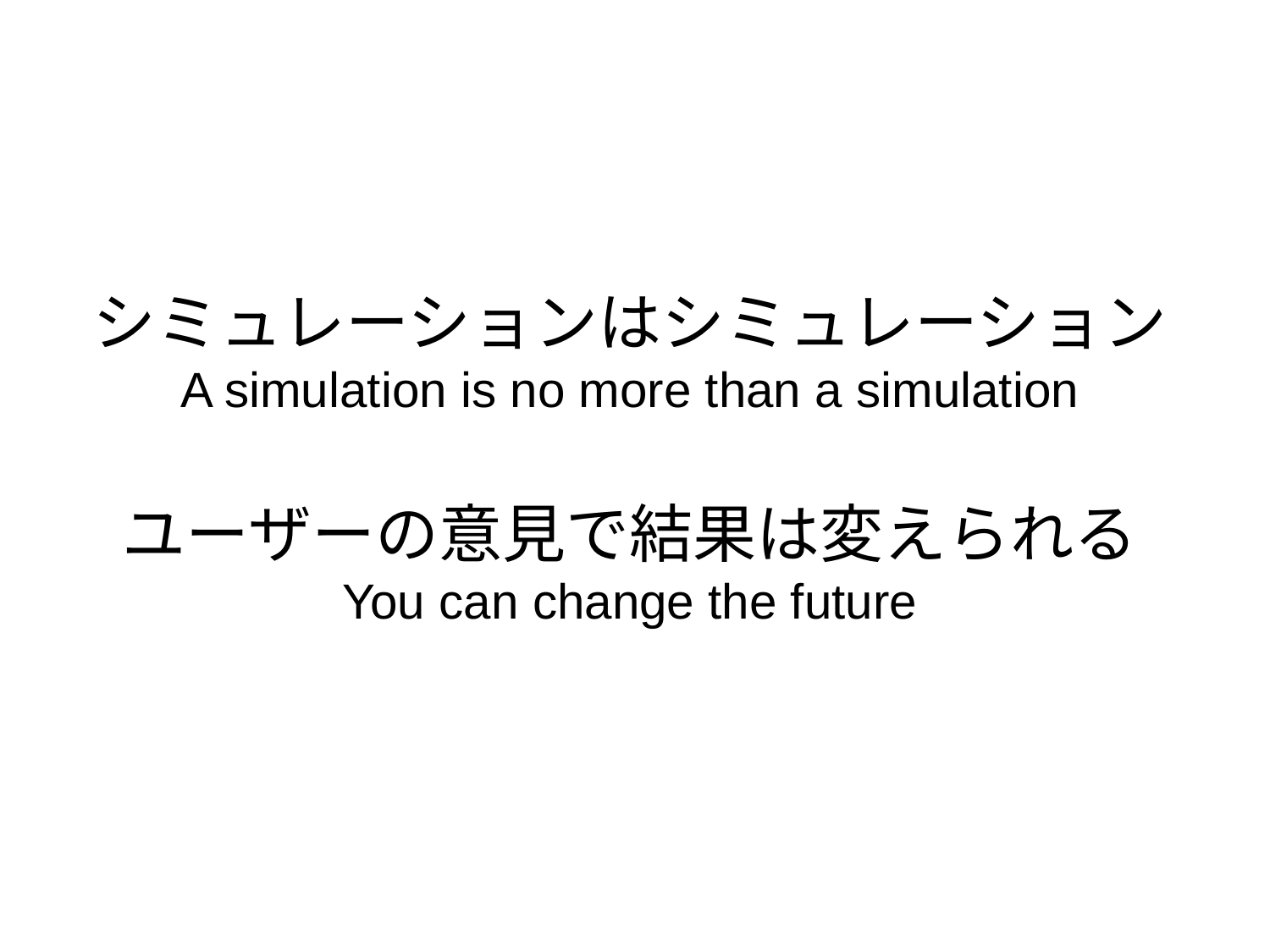

シミュレーションはシミュレーション
A simulation is no more than a simulation

ユーザーの意見で結果は変えられる
You can change the future